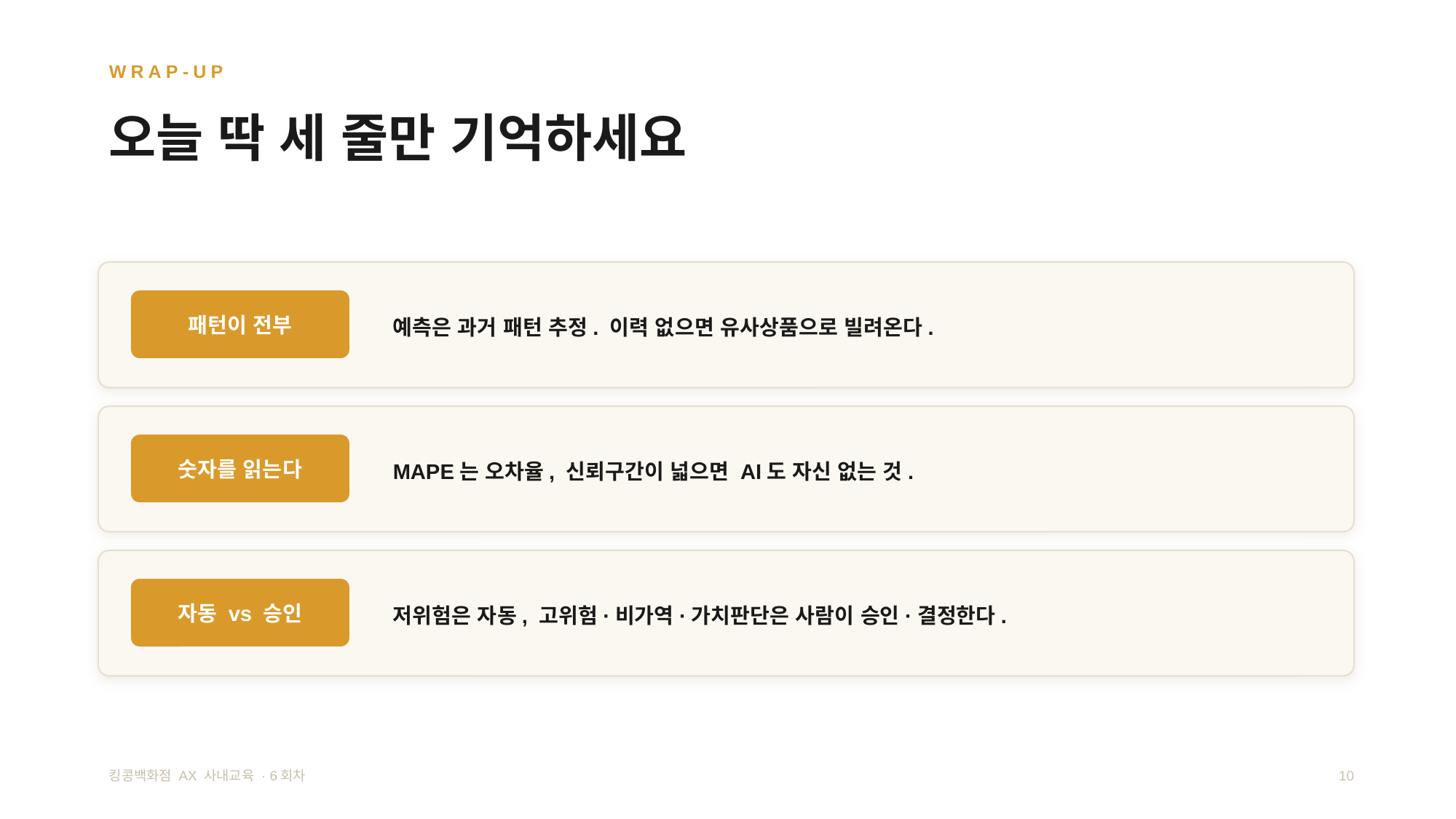

WRAP-UP
오늘 딱 세 줄만 기억하세요

예측은 과거 패턴 추정. 이력 없으면 유사상품으로 빌려온다.

패턴이 전부

MAPE는 오차율, 신뢰구간이 넓으면 AI도 자신 없는 것.

숫자를 읽는다

저위험은 자동, 고위험·비가역·가치판단은 사람이 승인·결정한다.

자동 vs 승인
킹콩백화점 AX 사내교육 · 6회차
10